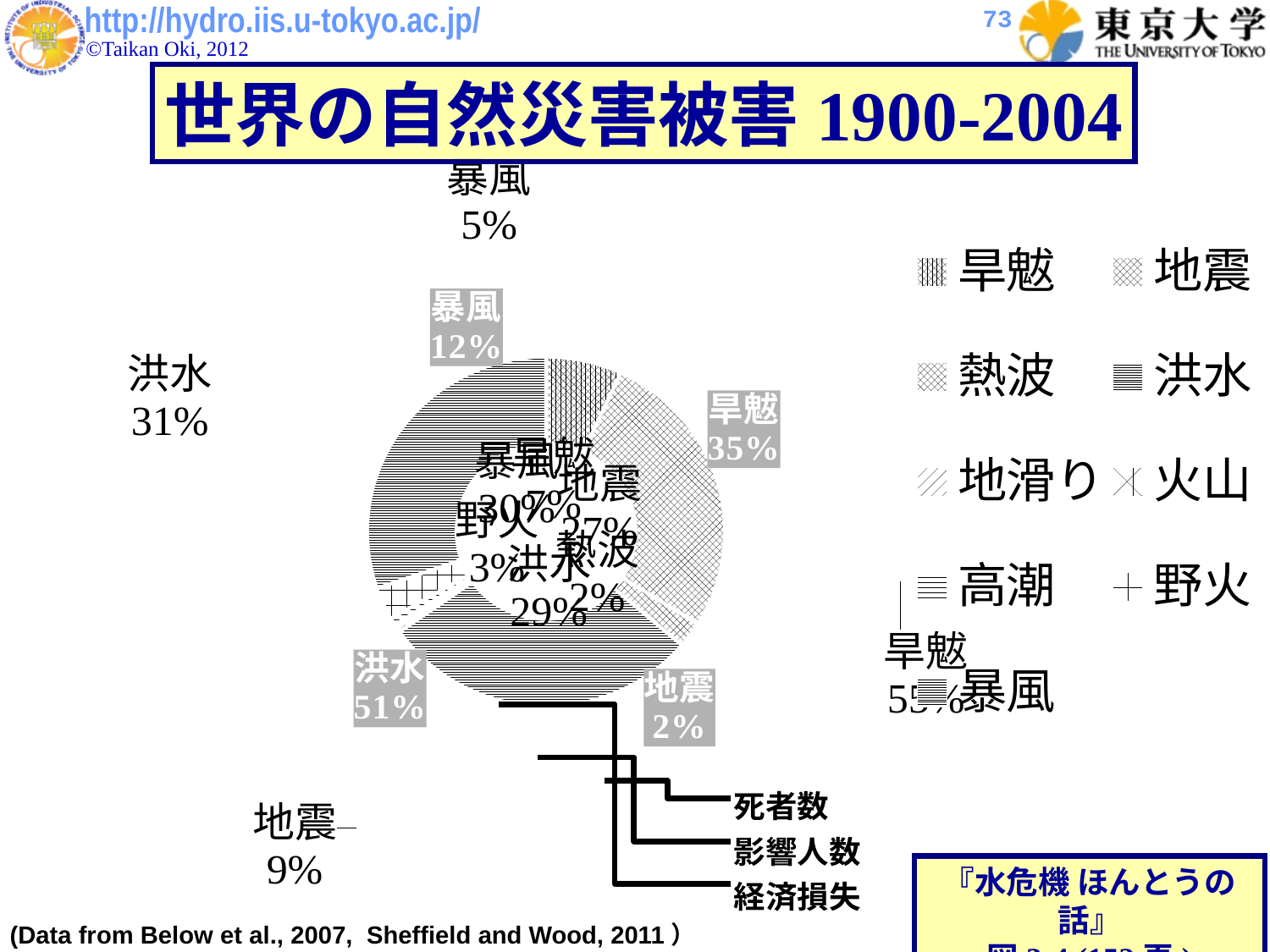

73
世界の自然災害被害1900-2004

### Chart

| Category | 経済損失 | 影響人数 | 死者数 |
|---|---|---|---|
| 旱魃 | 78867366.0 | 1873947567.0 | 11992785.0 |
| 地震 | 310468431.0 | 99779124.0 | 1879988.0 |
| 熱波 | 27756259.0 | 11400807.0 | 74.0 |
| 洪水 | 333909131.0 | 2794994636.0 | 6886601.0 |
| 地滑り | 4843029.0 | 10524197.0 | 55.0 |
| 火山 | 3808546.0 | 3861379.0 | 96.0 |
| 高潮 | 7762077.0 | 2496646.0 | 241.0 |
| 野火 | 34674101.0 | 4032678.0 | 3.0 |
| 暴風 | 348105895.0 | 629751369.0 | 1198740.0 |
『水危機 ほんとうの話』
図3-4 (152頁)
(Data from Below et al., 2007,  Sheffield and Wood, 2011）